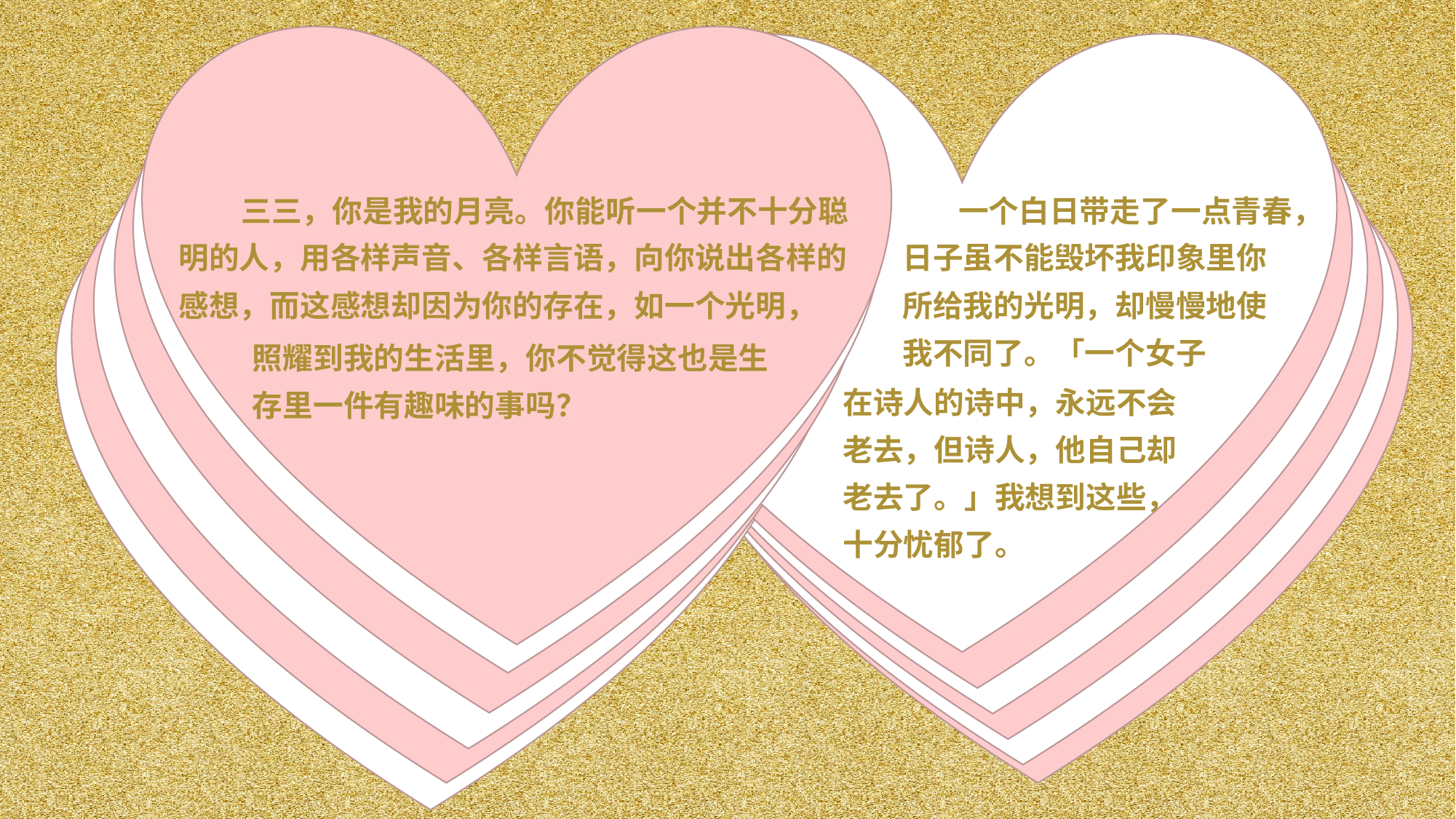

三三，你是我的月亮。你能听一个并不十分聪明的人，用各样声音、各样言语，向你说出各样的感想，而这感想却因为你的存在，如一个光明，
       一个白日带走了一点青春，日子虽不能毁坏我印象里你所给我的光明，却慢慢地使我不同了。「一个女子
照耀到我的生活里，你不觉得这也是生存里一件有趣味的事吗？
在诗人的诗中，永远不会老去，但诗人，他自己却老去了。」我想到这些，十分忧郁了。